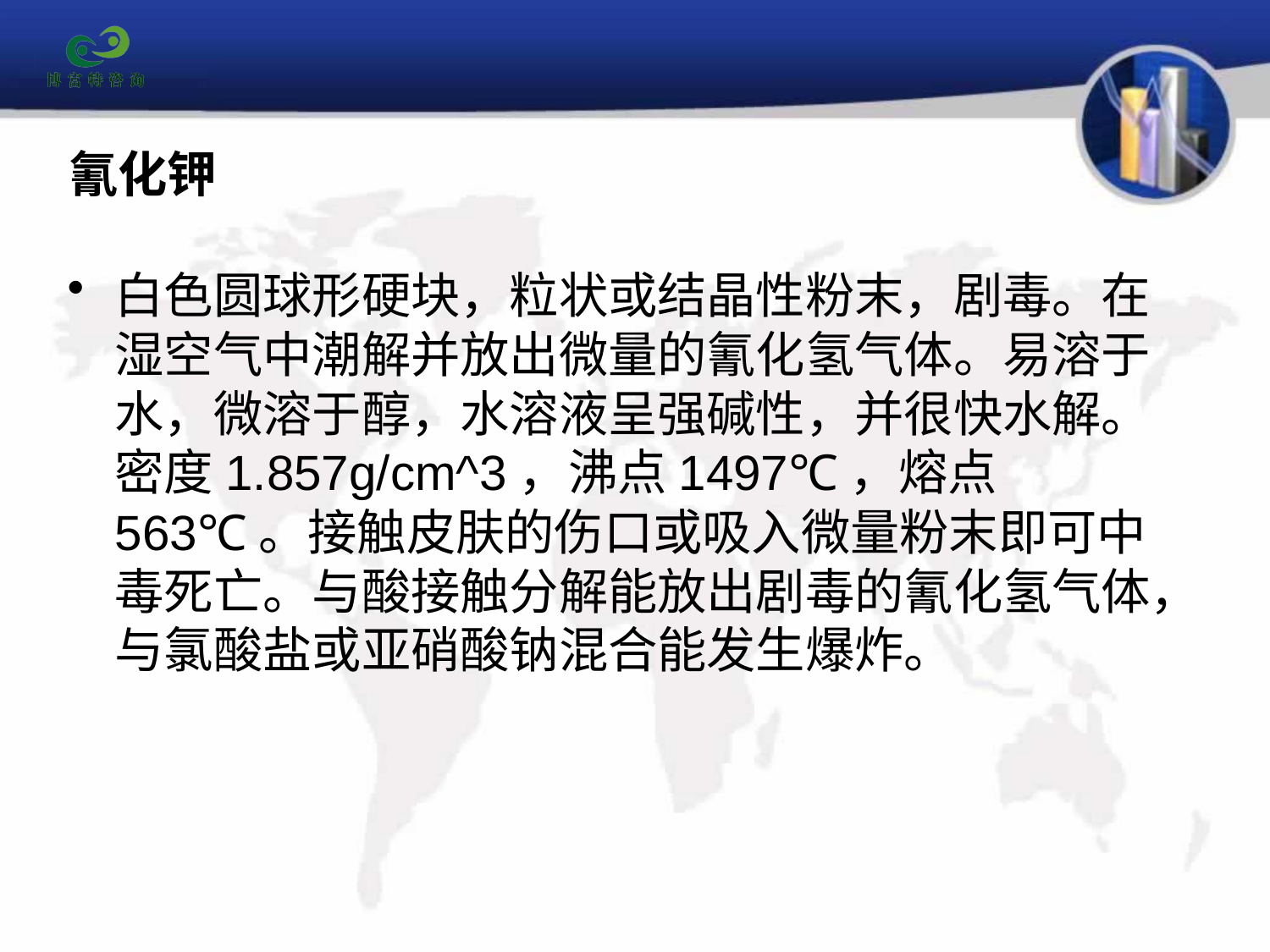

# 氰化钾
白色圆球形硬块，粒状或结晶性粉末，剧毒。在湿空气中潮解并放出微量的氰化氢气体。易溶于水，微溶于醇，水溶液呈强碱性，并很快水解。密度1.857g/cm^3，沸点1497℃，熔点563℃。接触皮肤的伤口或吸入微量粉末即可中毒死亡。与酸接触分解能放出剧毒的氰化氢气体，与氯酸盐或亚硝酸钠混合能发生爆炸。